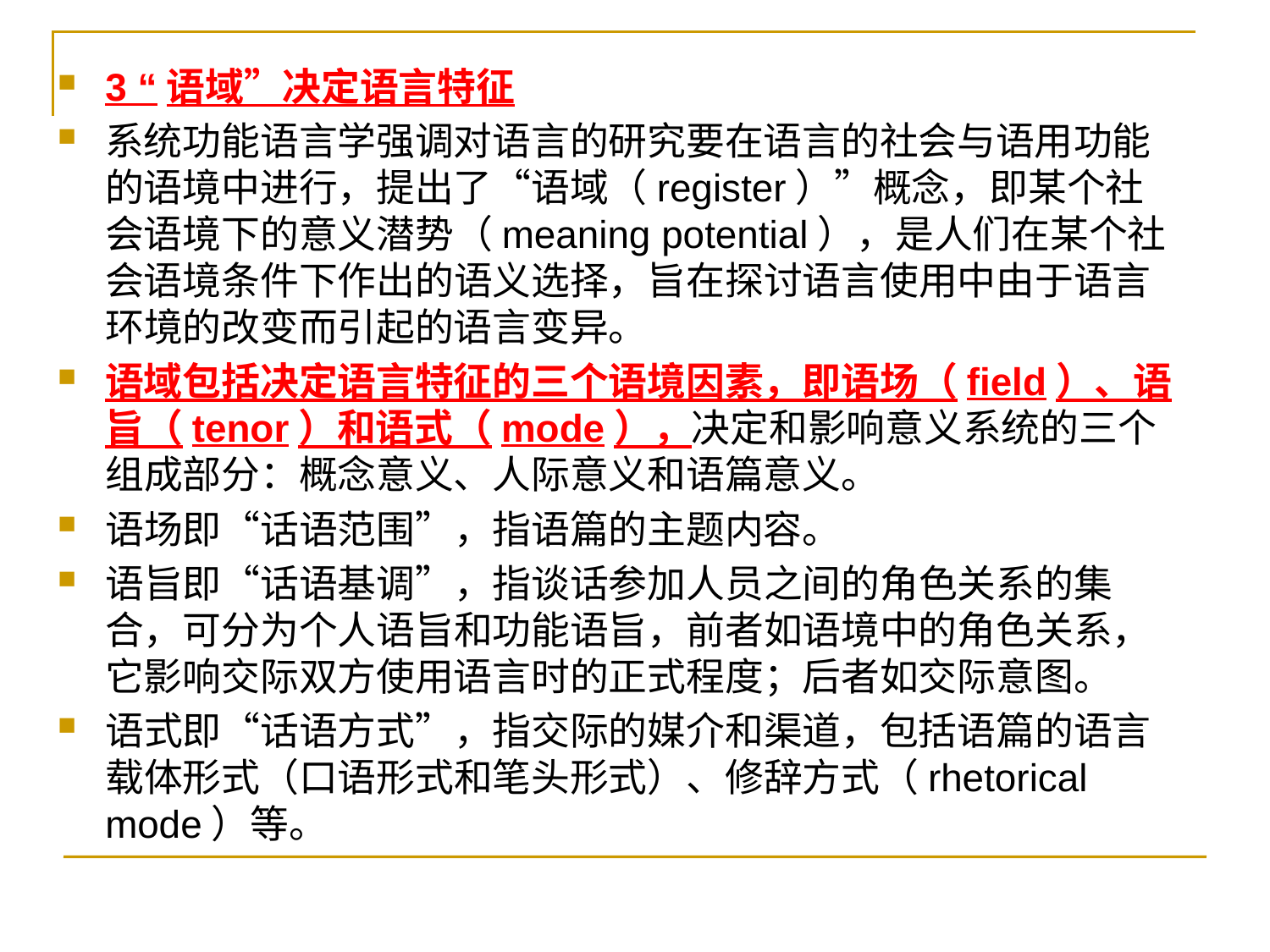

3 “语域”决定语言特征
系统功能语言学强调对语言的研究要在语言的社会与语用功能的语境中进行，提出了“语域（register）”概念，即某个社会语境下的意义潜势（meaning potential），是人们在某个社会语境条件下作出的语义选择，旨在探讨语言使用中由于语言环境的改变而引起的语言变异。
语域包括决定语言特征的三个语境因素，即语场（field）、语旨（tenor）和语式（mode），决定和影响意义系统的三个组成部分：概念意义、人际意义和语篇意义。
语场即“话语范围”，指语篇的主题内容。
语旨即“话语基调”，指谈话参加人员之间的角色关系的集合，可分为个人语旨和功能语旨，前者如语境中的角色关系，它影响交际双方使用语言时的正式程度；后者如交际意图。
语式即“话语方式”，指交际的媒介和渠道，包括语篇的语言载体形式（口语形式和笔头形式）、修辞方式（rhetorical mode）等。